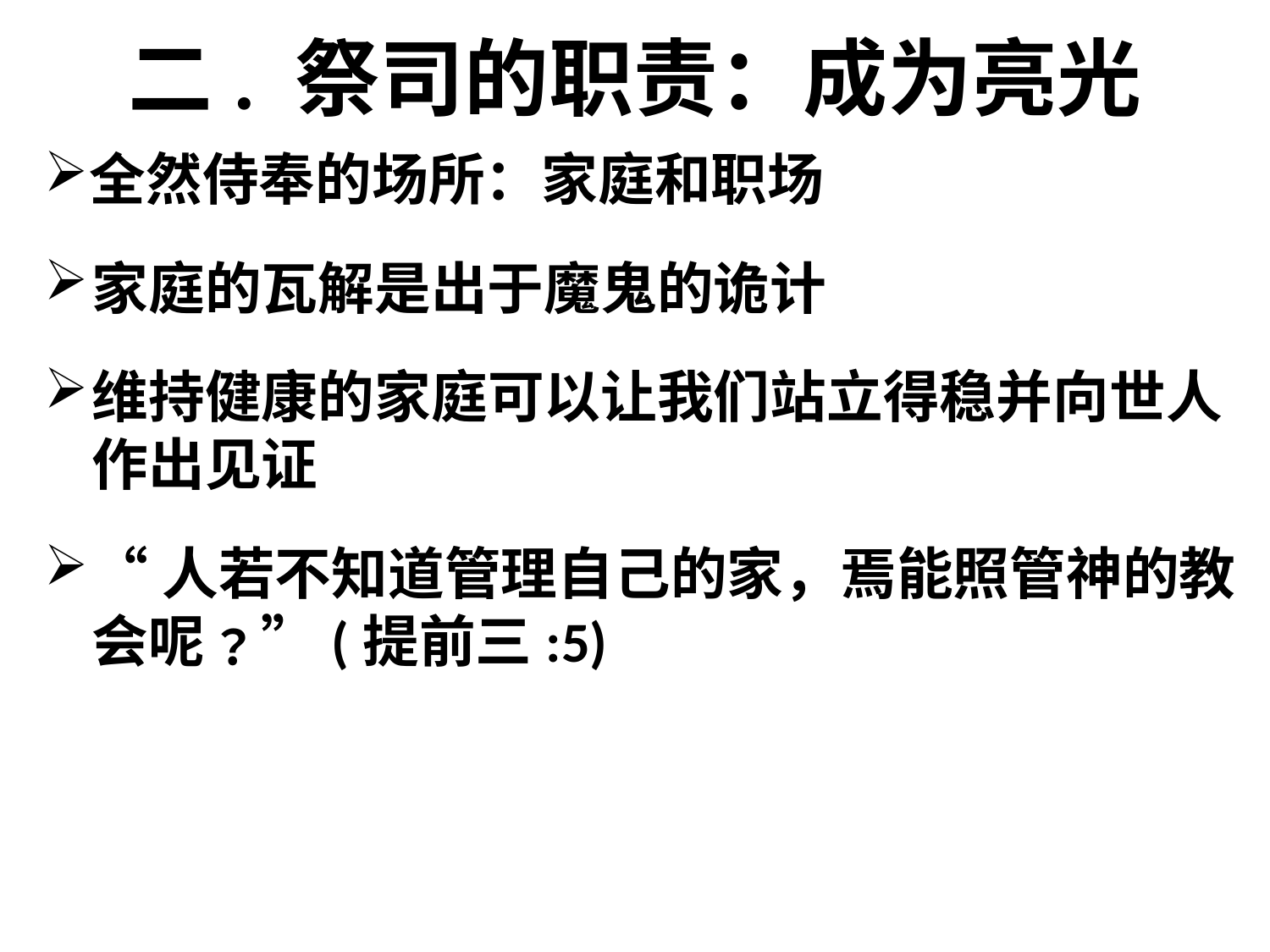

# 二. 祭司的职责：成为亮光
全然侍奉的场所：家庭和职场

家庭的瓦解是出于魔鬼的诡计

维持健康的家庭可以让我们站立得稳并向世人作出见证

“人若不知道管理自己的家，焉能照管神的教会呢﹖”(提前三:5)